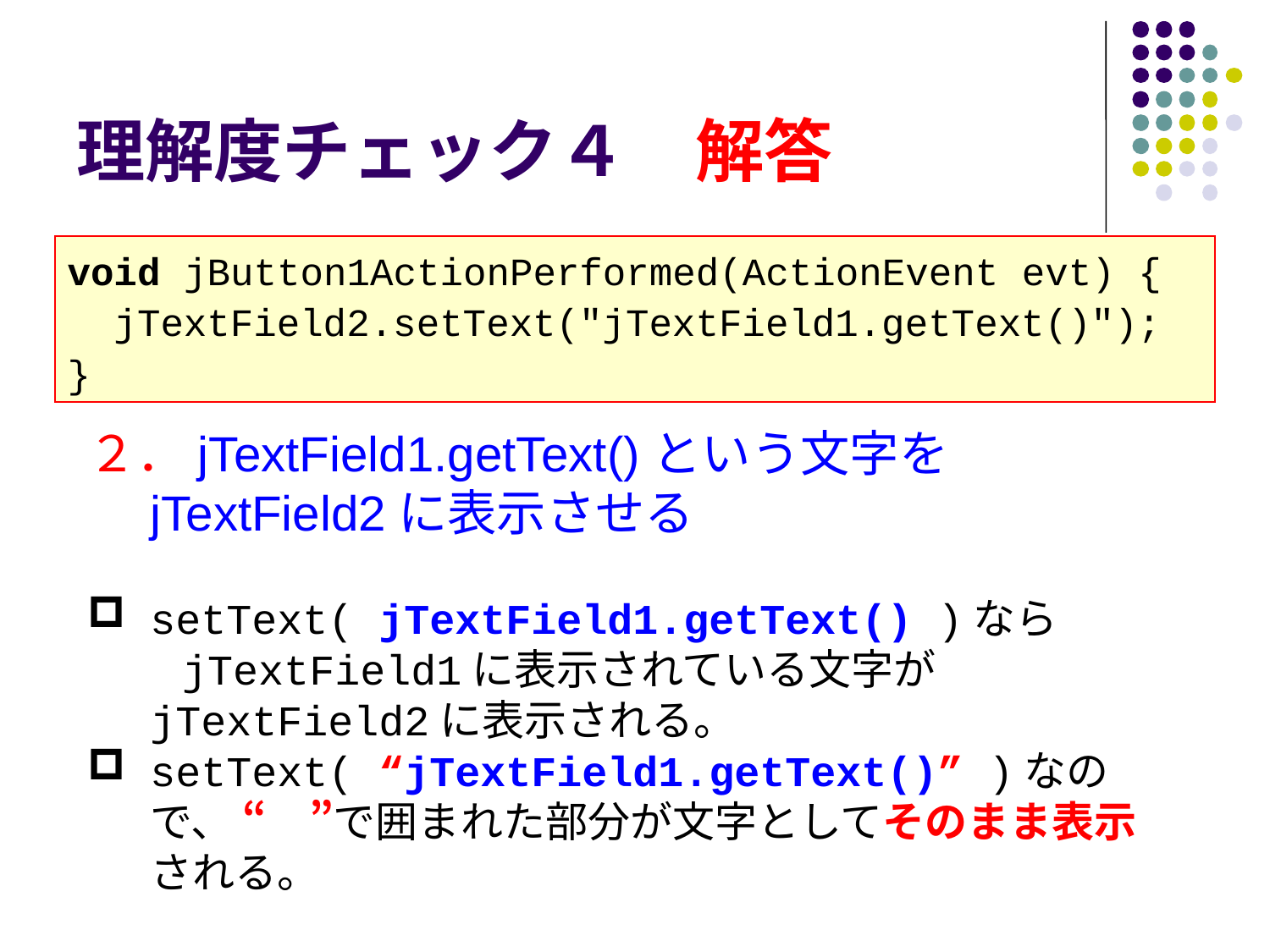

# 理解度チェック４　解答
void jButton1ActionPerformed(ActionEvent evt) {
  jTextField2.setText("jTextField1.getText()");
}
２．jTextField1.getText()という文字をjTextField2に表示させる
setText( jTextField1.getText() )なら
　　jTextField1に表示されている文字がjTextField2に表示される。
setText( “jTextField1.getText()” )なので、 “　”で囲まれた部分が文字としてそのまま表示される。